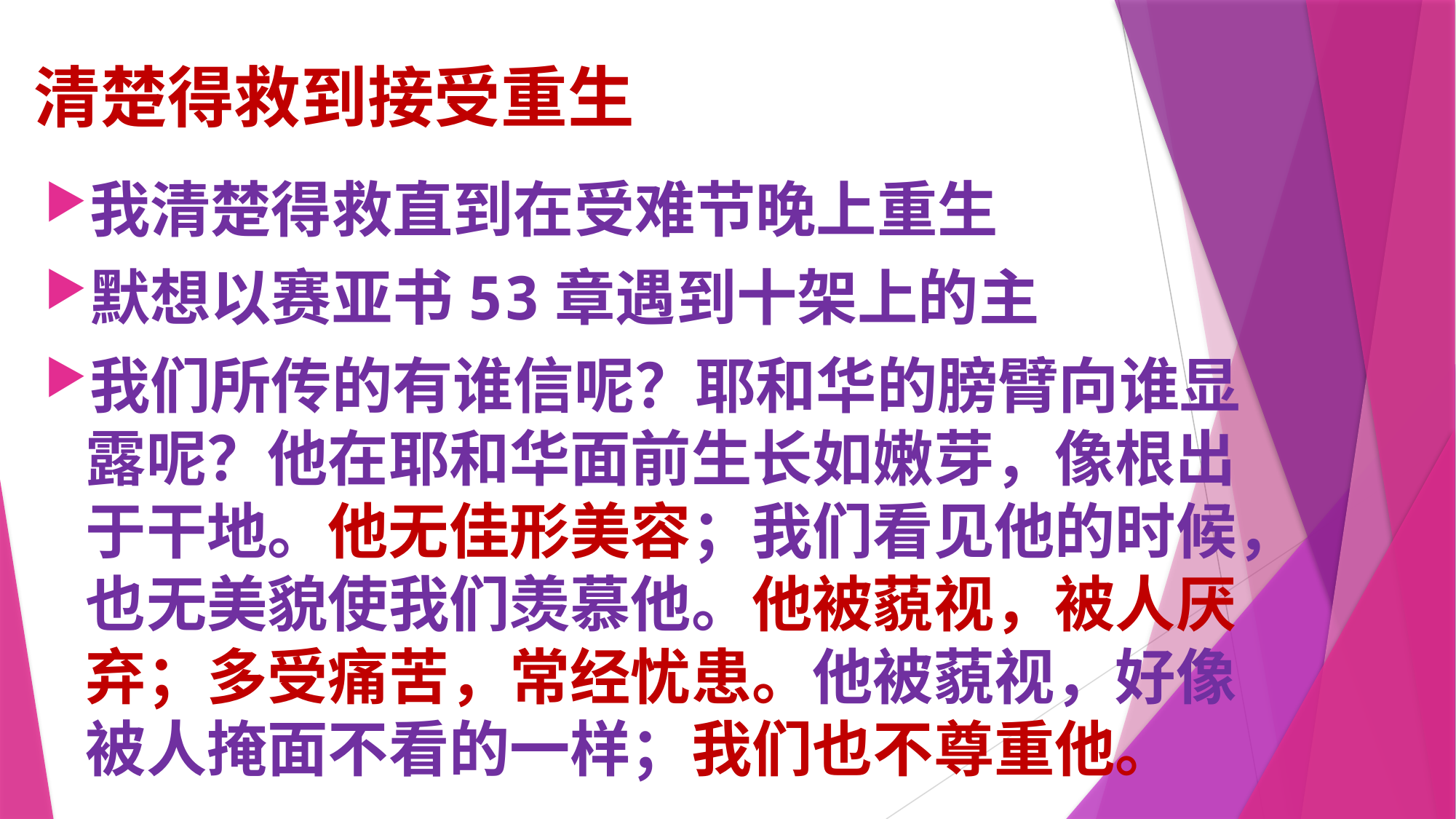

# 清楚得救到接受重生
我清楚得救直到在受难节晚上重生
默想以赛亚书53章遇到十架上的主
我们所传的有谁信呢？耶和华的膀臂向谁显露呢？他在耶和华面前生长如嫩芽，像根出于干地。他无佳形美容；我们看见他的时候，也无美貌使我们羡慕他。他被藐视，被人厌弃；多受痛苦，常经忧患。他被藐视，好像被人掩面不看的一样；我们也不尊重他。